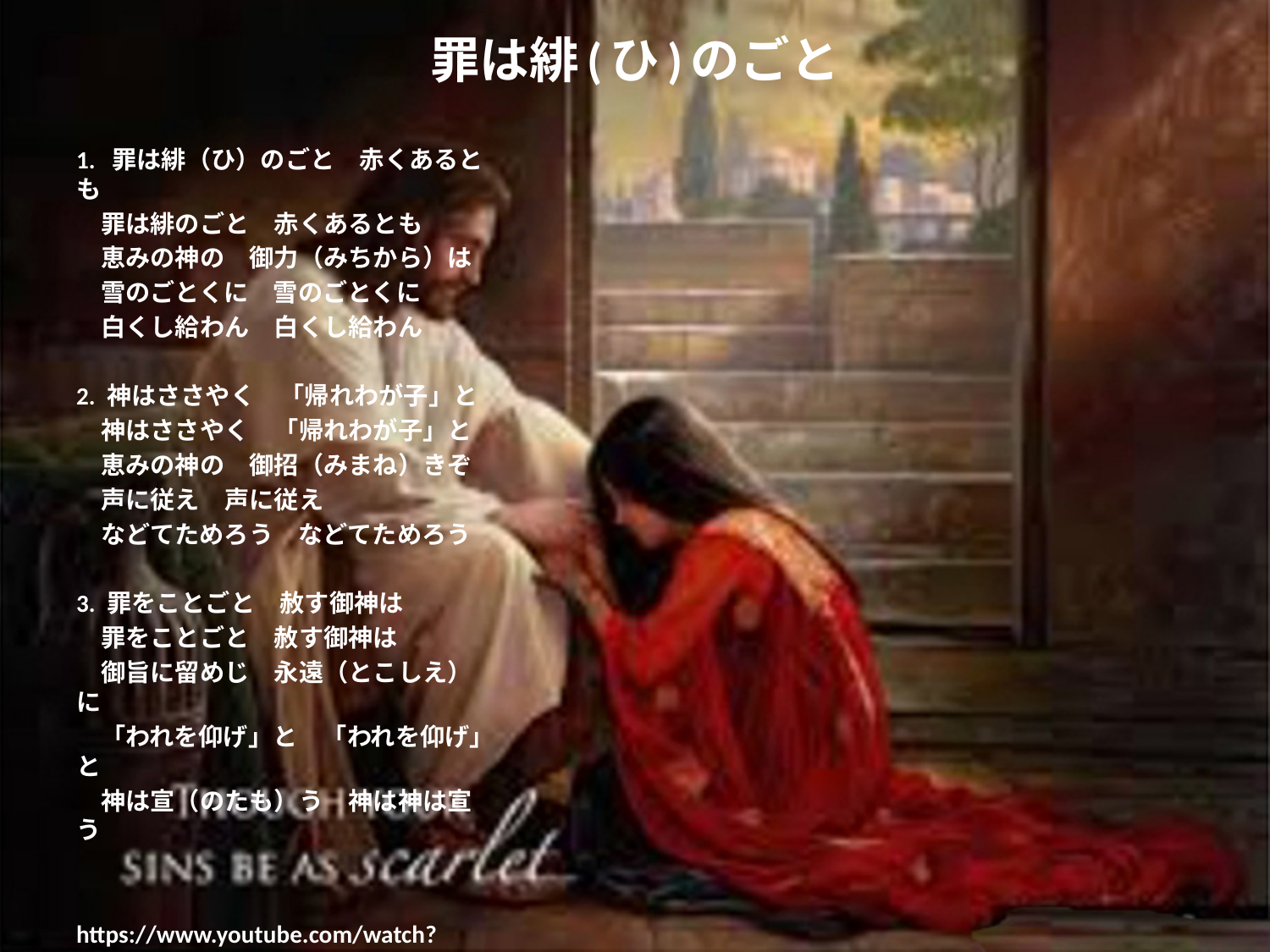

# 罪は緋(ひ)のごと
1.  罪は緋（ひ）のごと　赤くあるとも
　罪は緋のごと　赤くあるとも
　恵みの神の　御力（みちから）は
　雪のごとくに　雪のごとくに
　白くし給わん　白くし給わん

2. 神はささやく　「帰れわが子」と
　神はささやく　「帰れわが子」と
　恵みの神の　御招（みまね）きぞ
　声に従え　声に従え
　などてためろう　などてためろう

3. 罪をことごと　赦す御神は
　罪をことごと　赦す御神は
　御旨に留めじ　永遠（とこしえ）に
　「われを仰げ」と　「われを仰げ」と
　神は宣（のたも）う　神は神は宣う

https://www.youtube.com/watch?v=xYlGmfEdLeM